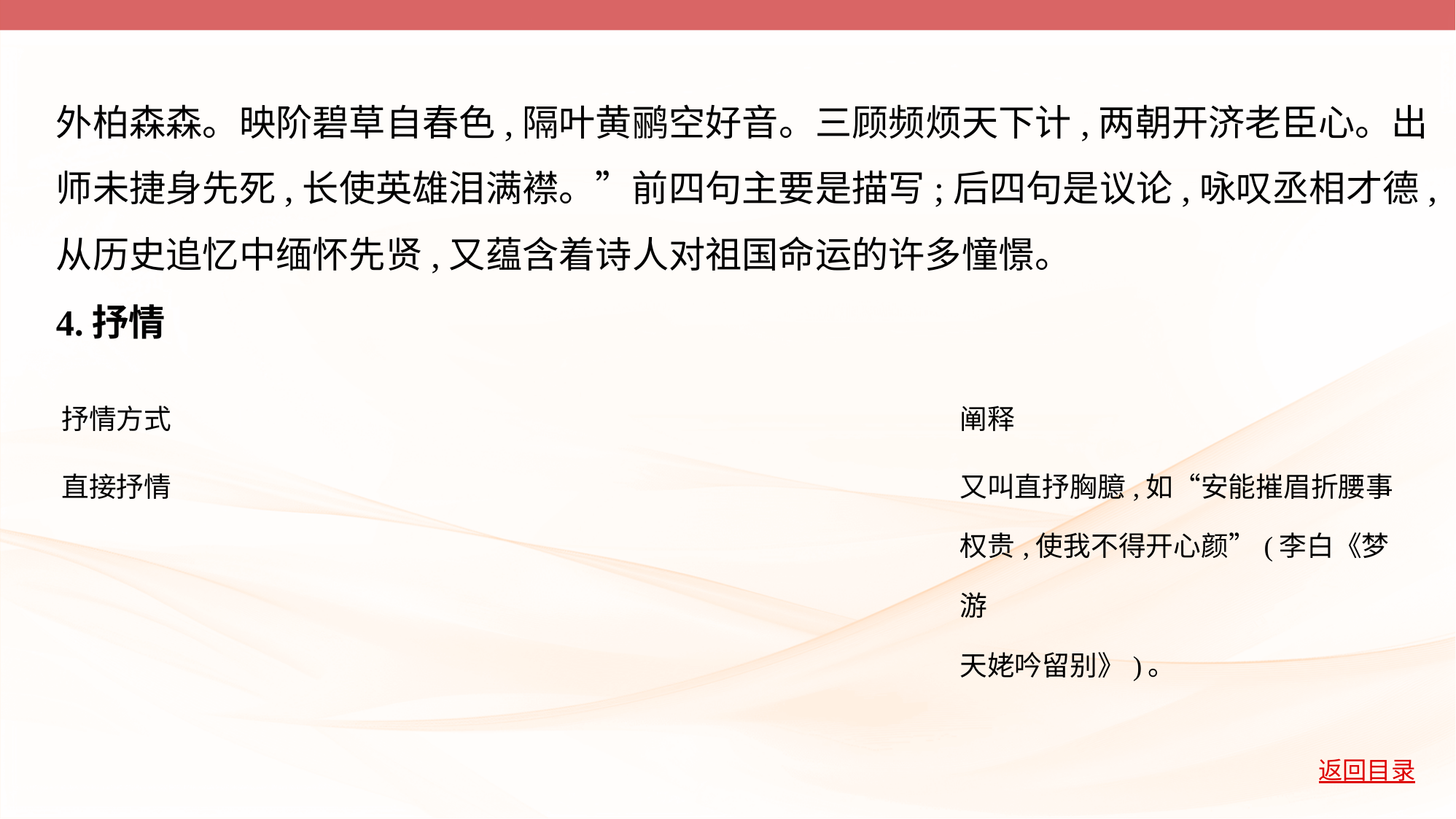

外柏森森。映阶碧草自春色,隔叶黄鹂空好音。三顾频烦天下计,两朝开济老臣心。出
师未捷身先死,长使英雄泪满襟。”前四句主要是描写;后四句是议论,咏叹丞相才德,
从历史追忆中缅怀先贤,又蕴含着诗人对祖国命运的许多憧憬。
4.抒情
| 抒情方式 |  | 阐释 |
| --- | --- | --- |
| 直接抒情 |  | 又叫直抒胸臆,如“安能摧眉折腰事 权贵,使我不得开心颜”(李白《梦游 天姥吟留别》)。 |